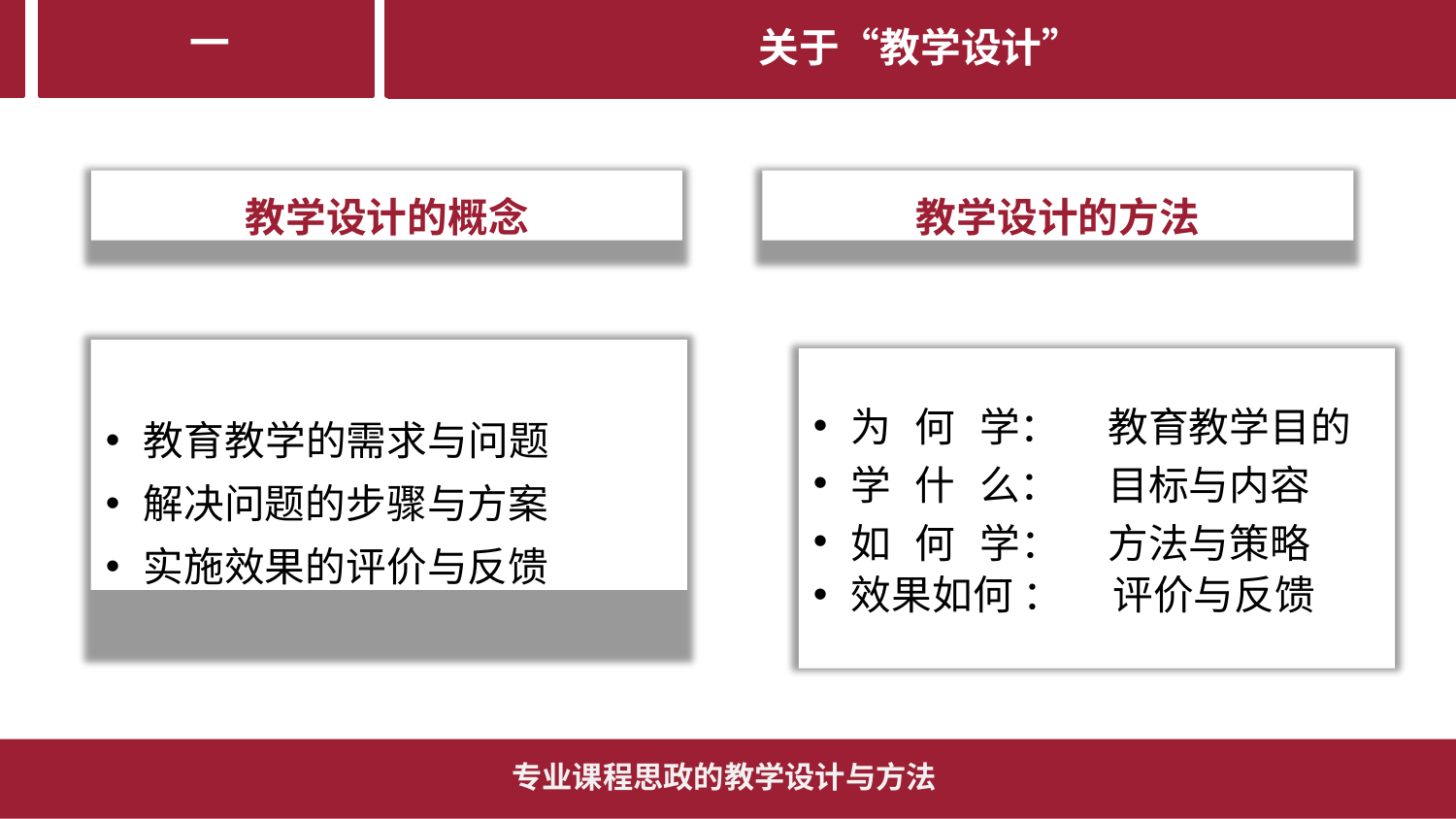

一
# 关于“教学设计”

教学设计的概念
教学设计的方法

教育教学的需求与问题
解决问题的步骤与方案
实施效果的评价与反馈

| 为 | 何 | 学： | 教育教学目的 |
| --- | --- | --- | --- |
| 学 | 什 | 么： | 目标与内容 |
| 如 | 何 | 学： | 方法与策略 |
效果如何 ：
评价与反馈

专业课程思政的教学设计与方法